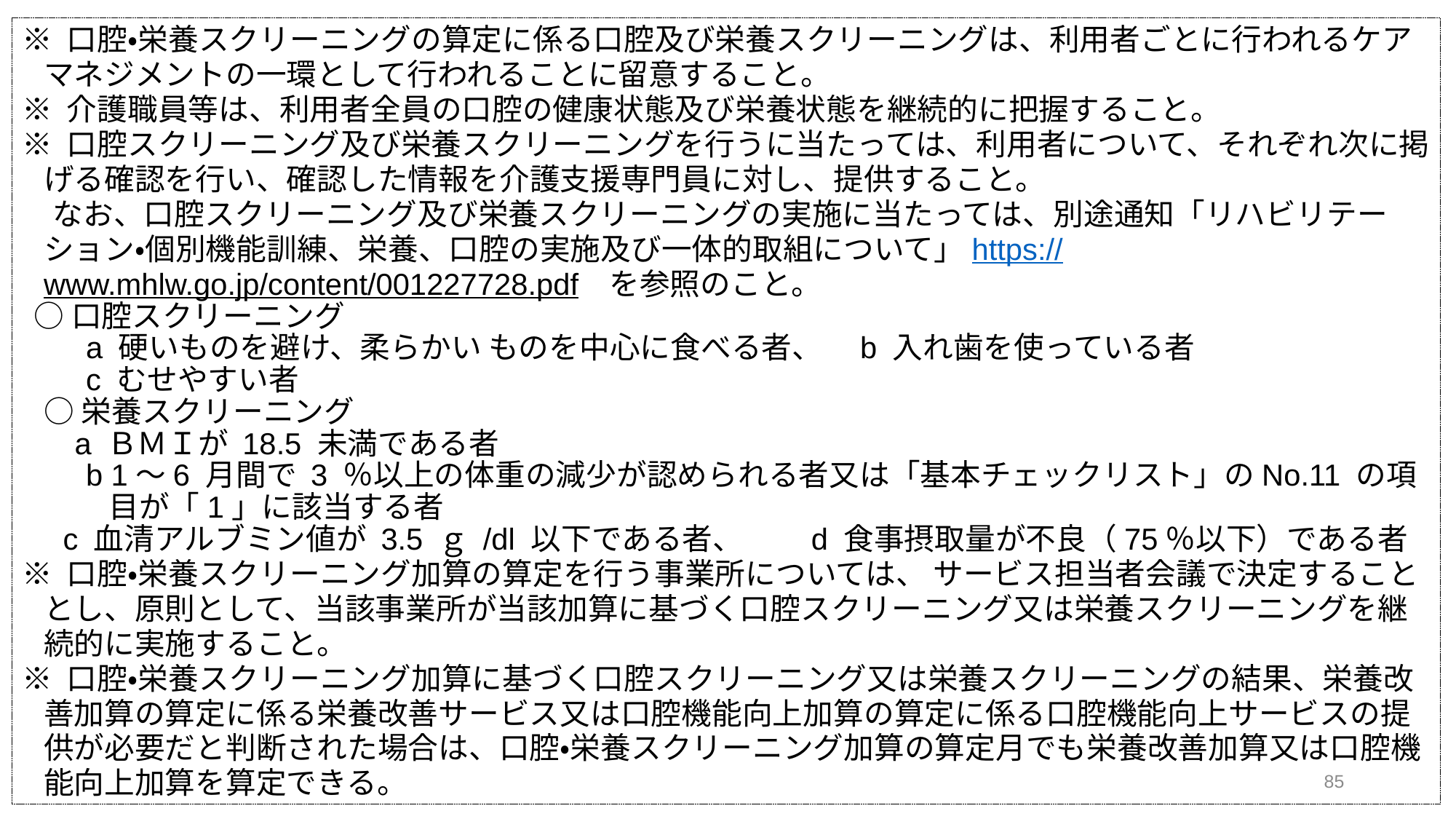

※ 口腔・栄養スクリーニングの算定に係る口腔及び栄養スクリーニングは、利用者ごとに行われるケアマネジメントの一環として行われることに留意すること。
※ 介護職員等は、利用者全員の口腔の健康状態及び栄養状態を継続的に把握すること。
※ 口腔スクリーニング及び栄養スクリーニングを行うに当たっては、利用者について、それぞれ次に掲げる確認を行い、確認した情報を介護支援専門員に対し、提供すること。
　なお、口腔スクリーニング及び栄養スクリーニングの実施に当たっては、別途通知「リハビリテーション・個別機能訓練、栄養、口腔の実施及び一体的取組について」https://www.mhlw.go.jp/content/001227728.pdf　を参照のこと。
○口腔スクリーニング
a 硬いものを避け、柔らかい ものを中心に食べる者、　b 入れ歯を使っている者
c むせやすい者
○栄養スクリーニング
a ＢＭＩが 18.5 未満である者
b 1～6 月間で 3 ％以上の体重の減少が認められる者又は「基本チェックリスト」のNo.11 の項目が「1」に該当する者
c 血清アルブミン値が 3.5 ｇ /dl 以下である者、　　d 食事摂取量が不良（75％以下）である者
※ 口腔・栄養スクリーニング加算の算定を行う事業所については、 サービス担当者会議で決定することとし、原則として、当該事業所が当該加算に基づく口腔スクリーニング又は栄養スクリーニングを継続的に実施すること。
※ 口腔・栄養スクリーニング加算に基づく口腔スクリーニング又は栄養スクリーニングの結果、栄養改善加算の算定に係る栄養改善サービス又は口腔機能向上加算の算定に係る口腔機能向上サービスの提供が必要だと判断された場合は、口腔・栄養スクリーニング加算の算定月でも栄養改善加算又は口腔機能向上加算を算定できる。
85